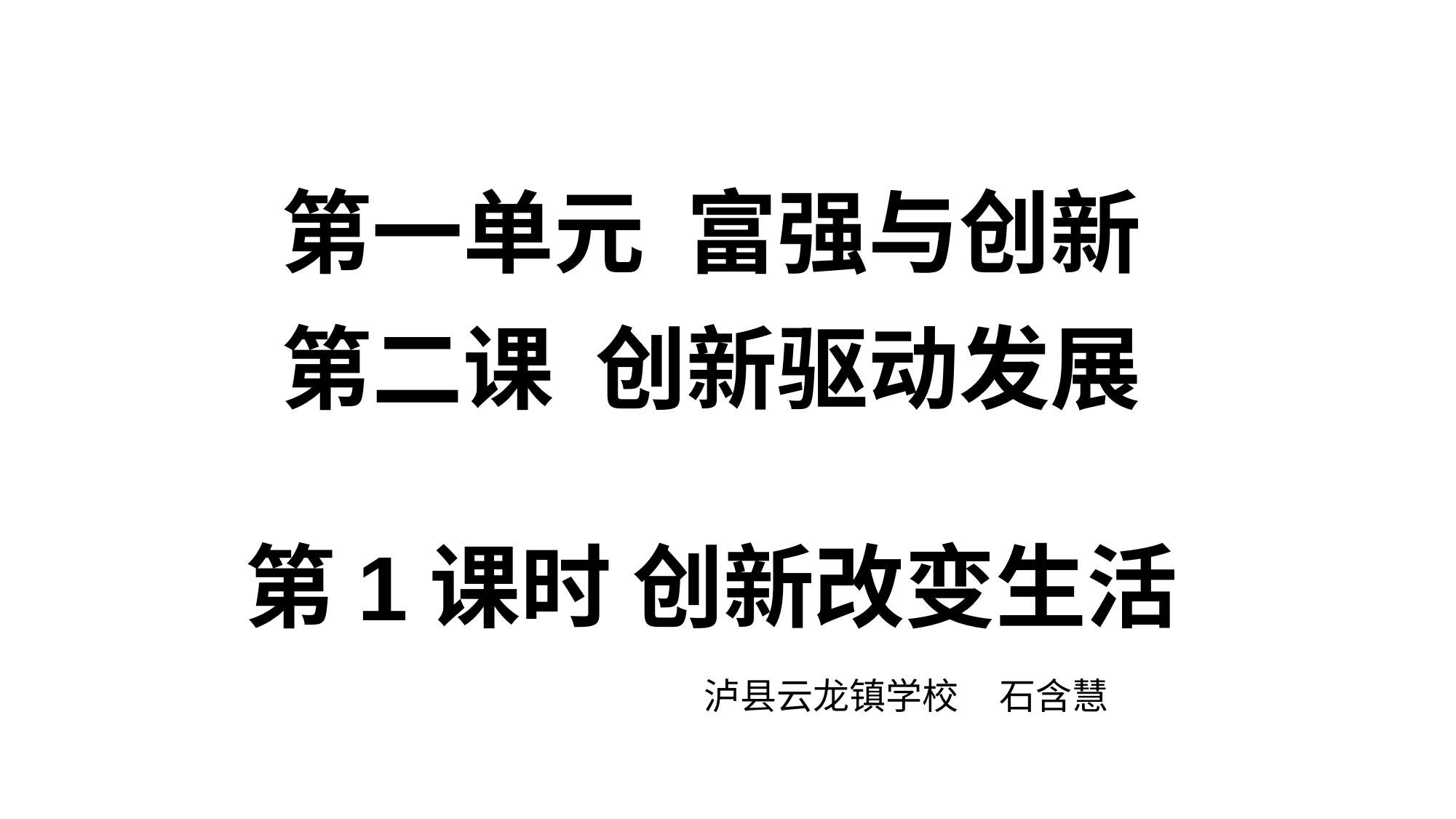

第一单元  富强与创新
第二课  创新驱动发展

第1课时 创新改变生活
泸县云龙镇学校     石含慧